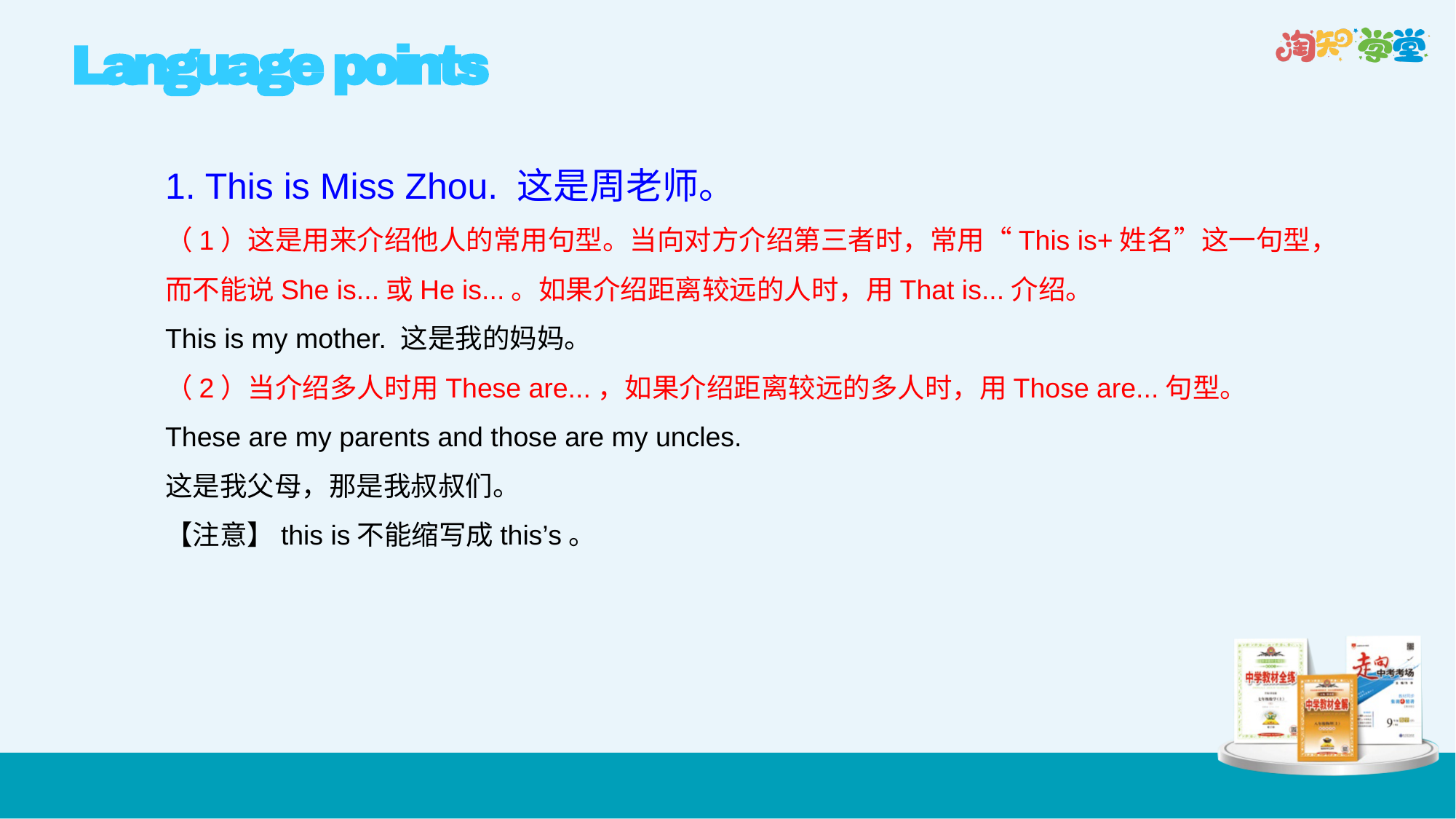

Language points
1. This is Miss Zhou. 这是周老师。
（1）这是用来介绍他人的常用句型。当向对方介绍第三者时，常用“This is+姓名”这一句型，而不能说She is...或He is...。如果介绍距离较远的人时，用That is...介绍。
This is my mother. 这是我的妈妈。
（2）当介绍多人时用These are...，如果介绍距离较远的多人时，用Those are...句型。
These are my parents and those are my uncles.
这是我父母，那是我叔叔们。
【注意】this is不能缩写成this’s。